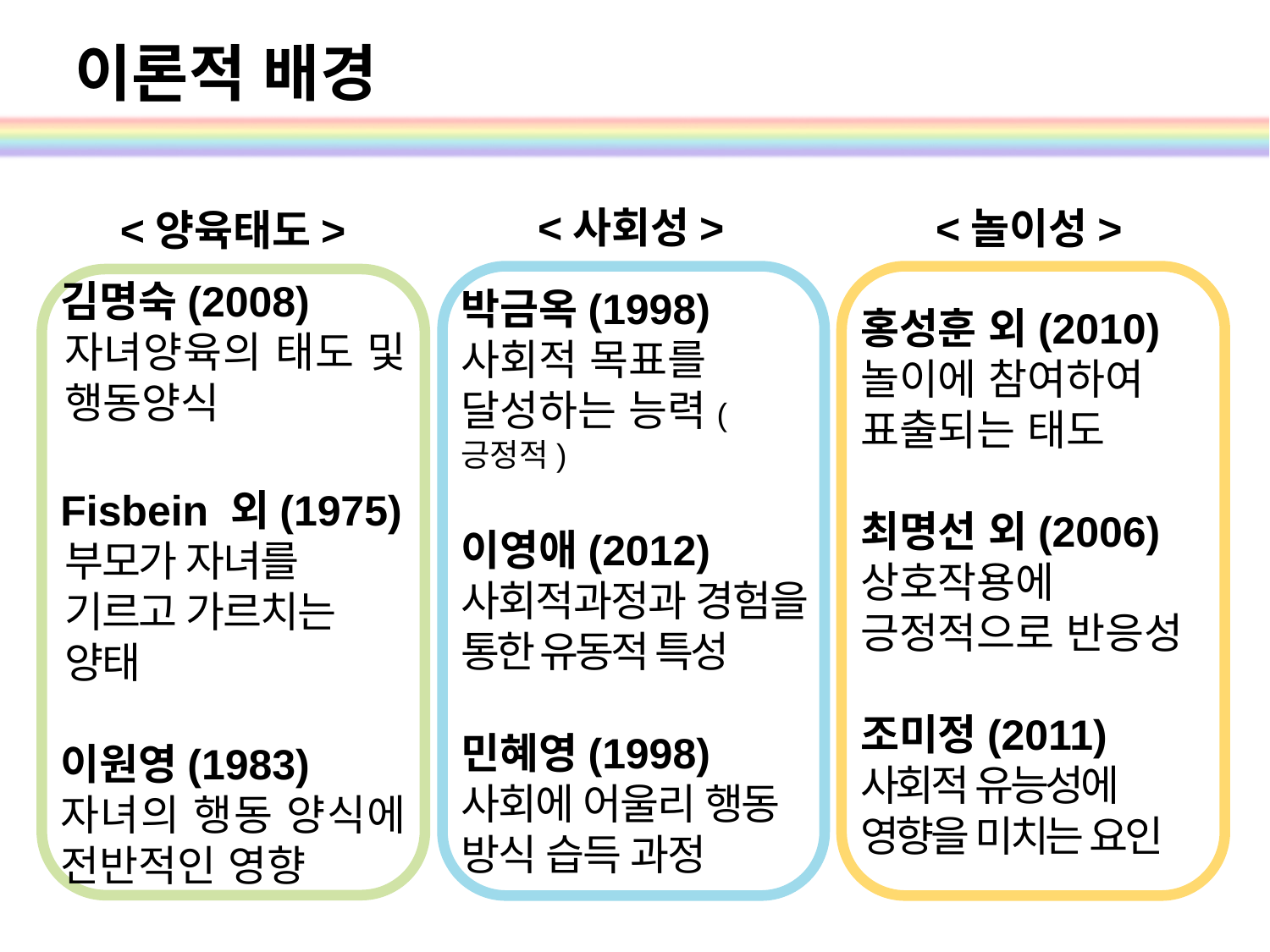

이론적 배경
<사회성>
<놀이성>
<양육태도>
박금옥(1998)
사회적 목표를 달성하는 능력(긍정적)

이영애(2012)
사회적과정과 경험을 통한 유동적 특성

민혜영(1998)
사회에 어울리 행동 방식 습득 과정
홍성훈 외(2010)
놀이에 참여하여 표출되는 태도

최명선 외(2006)
상호작용에 긍정적으로 반응성

조미정(2011)
사회적 유능성에 영향을 미치는 요인
김명숙(2008)
자녀양육의 태도 및 행동양식

Fisbein 외(1975)
부모가 자녀를 기르고 가르치는 양태

이원영(1983)
자녀의 행동 양식에 전반적인 영향